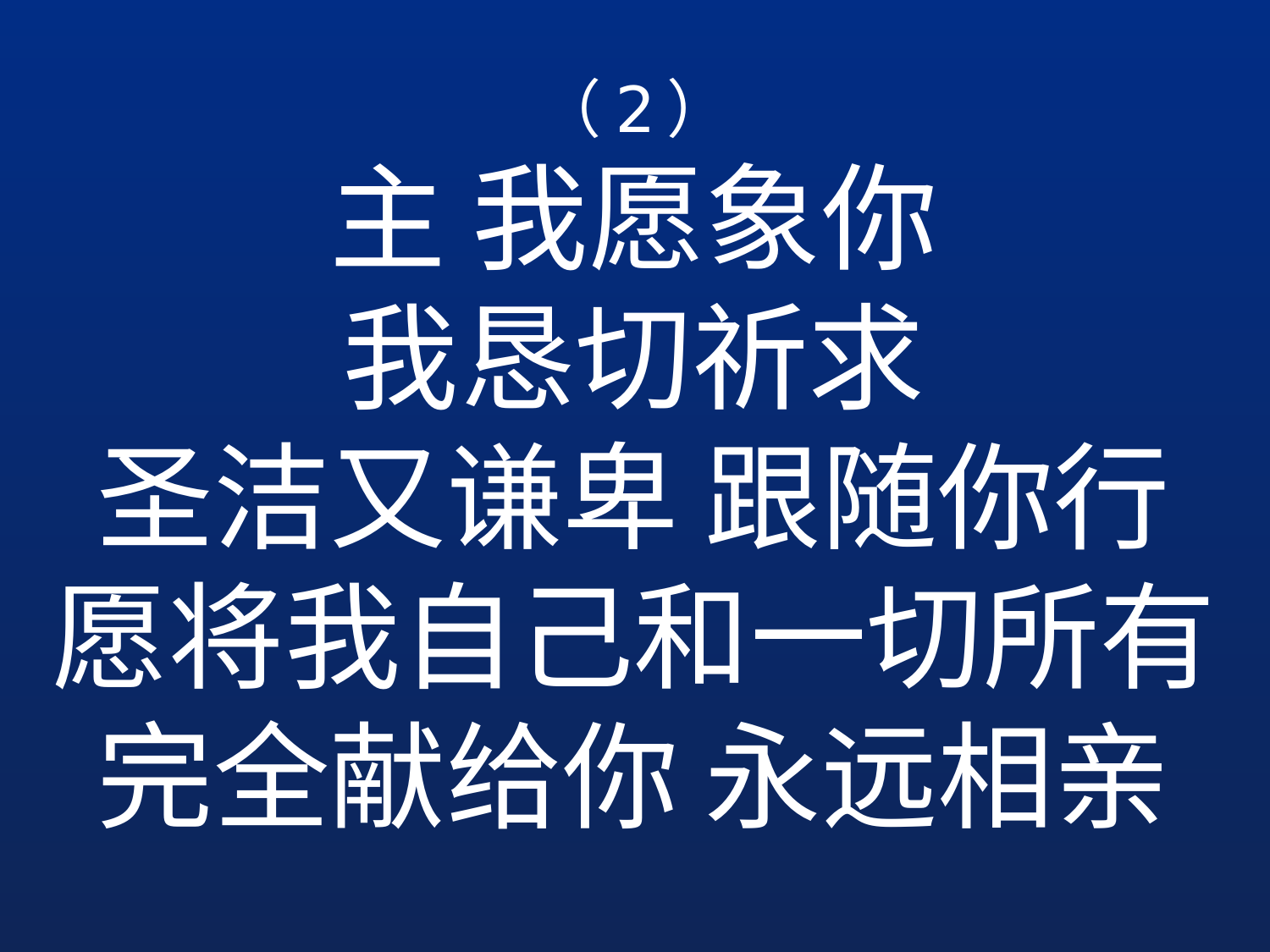

（2）
主 我愿象你
我恳切祈求
圣洁又谦卑 跟随你行
愿将我自己和一切所有
完全献给你 永远相亲